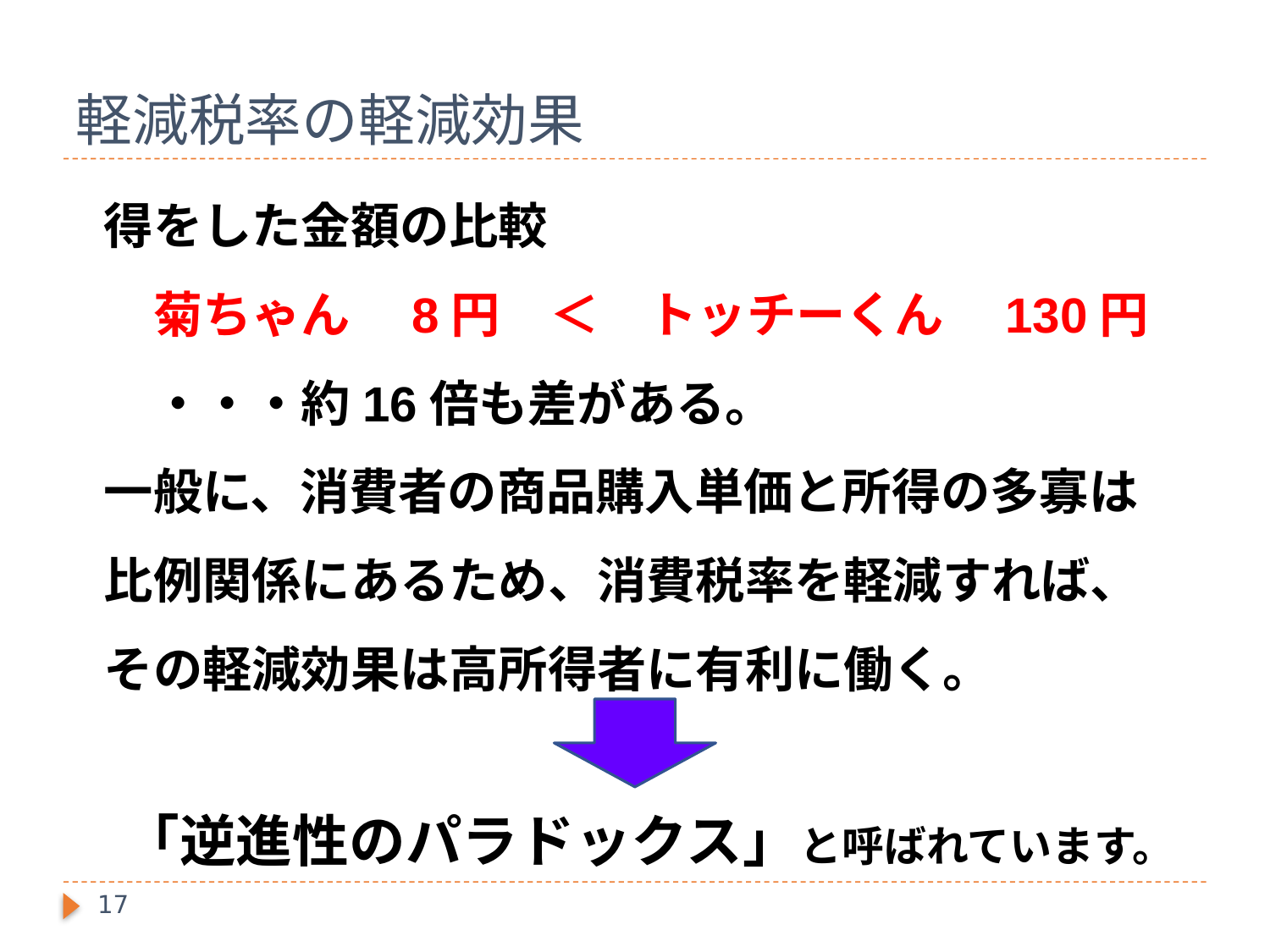

# 軽減税率の軽減効果
得をした金額の比較
　菊ちゃん　8円　＜　トッチーくん　130円
　・・・約16倍も差がある。
一般に、消費者の商品購入単価と所得の多寡は比例関係にあるため、消費税率を軽減すれば、その軽減効果は高所得者に有利に働く。

「逆進性のパラドックス」と呼ばれています。
17